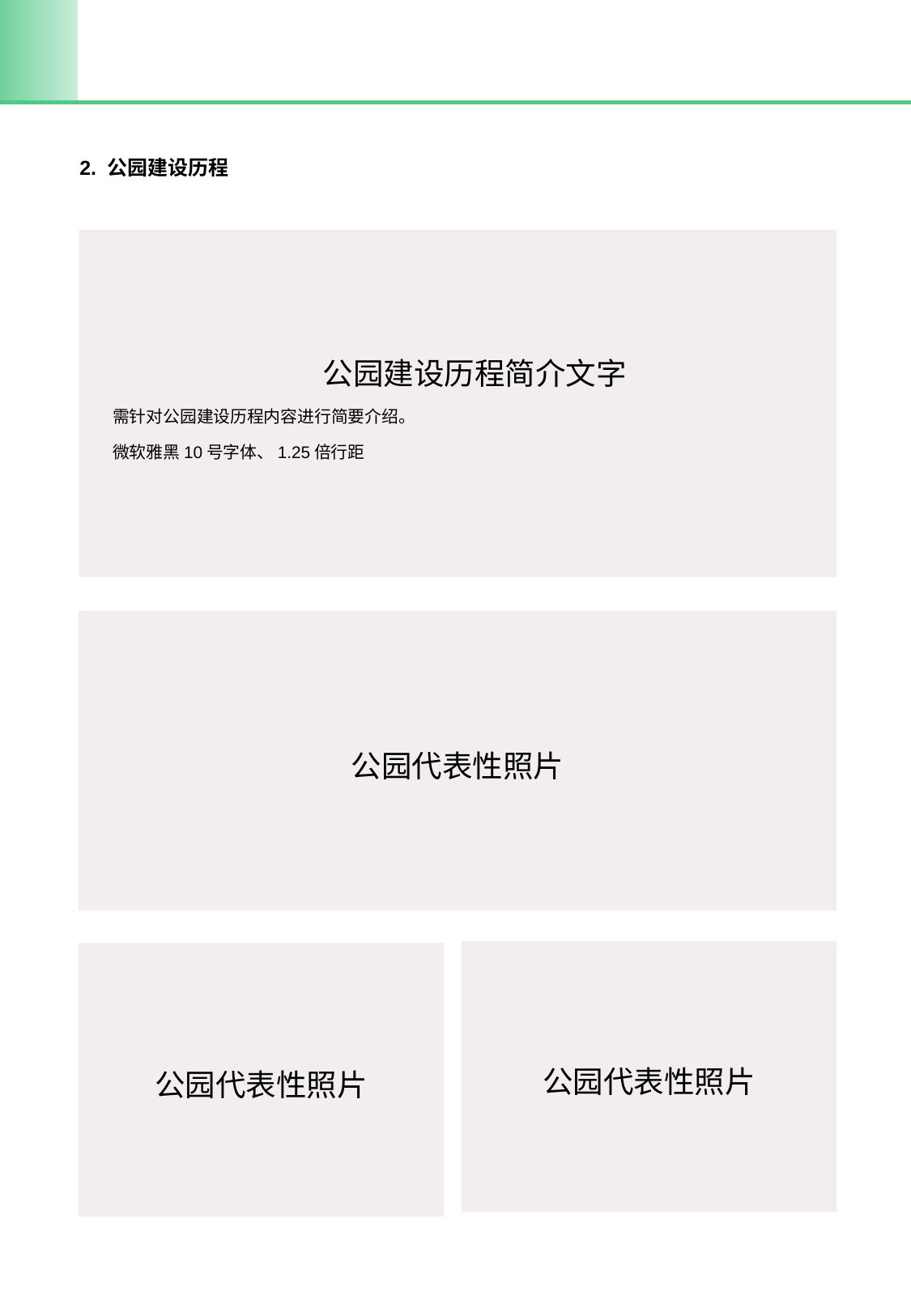

2. 公园建设历程
公园建设历程简介文字
需针对公园建设历程内容进行简要介绍。
微软雅黑10号字体、1.25倍行距
公园代表性照片
公园代表性照片
公园代表性照片